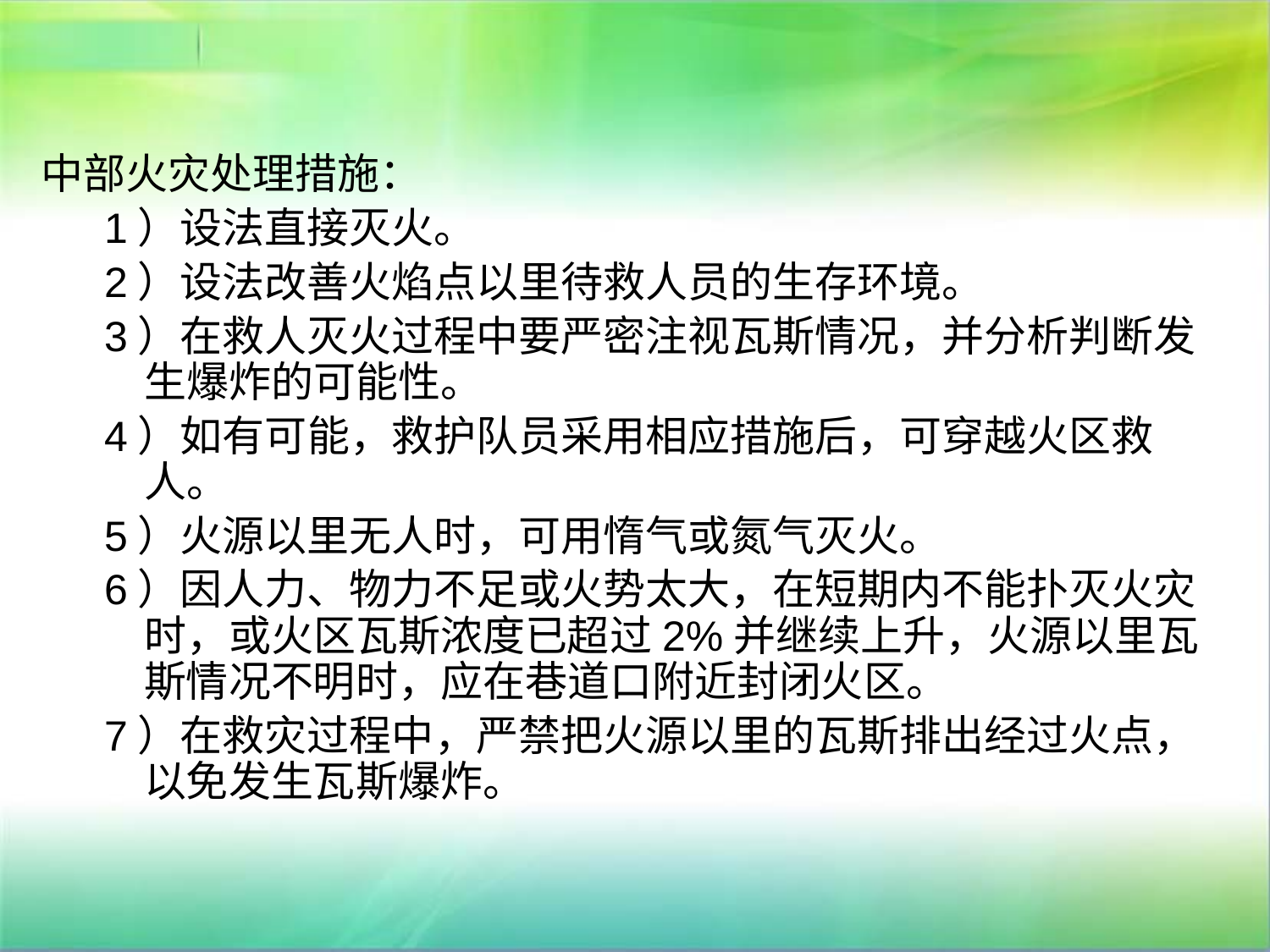

中部火灾处理措施：
1）设法直接灭火。
2）设法改善火焰点以里待救人员的生存环境。
3）在救人灭火过程中要严密注视瓦斯情况，并分析判断发生爆炸的可能性。
4）如有可能，救护队员采用相应措施后，可穿越火区救人。
5）火源以里无人时，可用惰气或氮气灭火。
6）因人力、物力不足或火势太大，在短期内不能扑灭火灾时，或火区瓦斯浓度已超过2%并继续上升，火源以里瓦斯情况不明时，应在巷道口附近封闭火区。
7）在救灾过程中，严禁把火源以里的瓦斯排出经过火点，以免发生瓦斯爆炸。